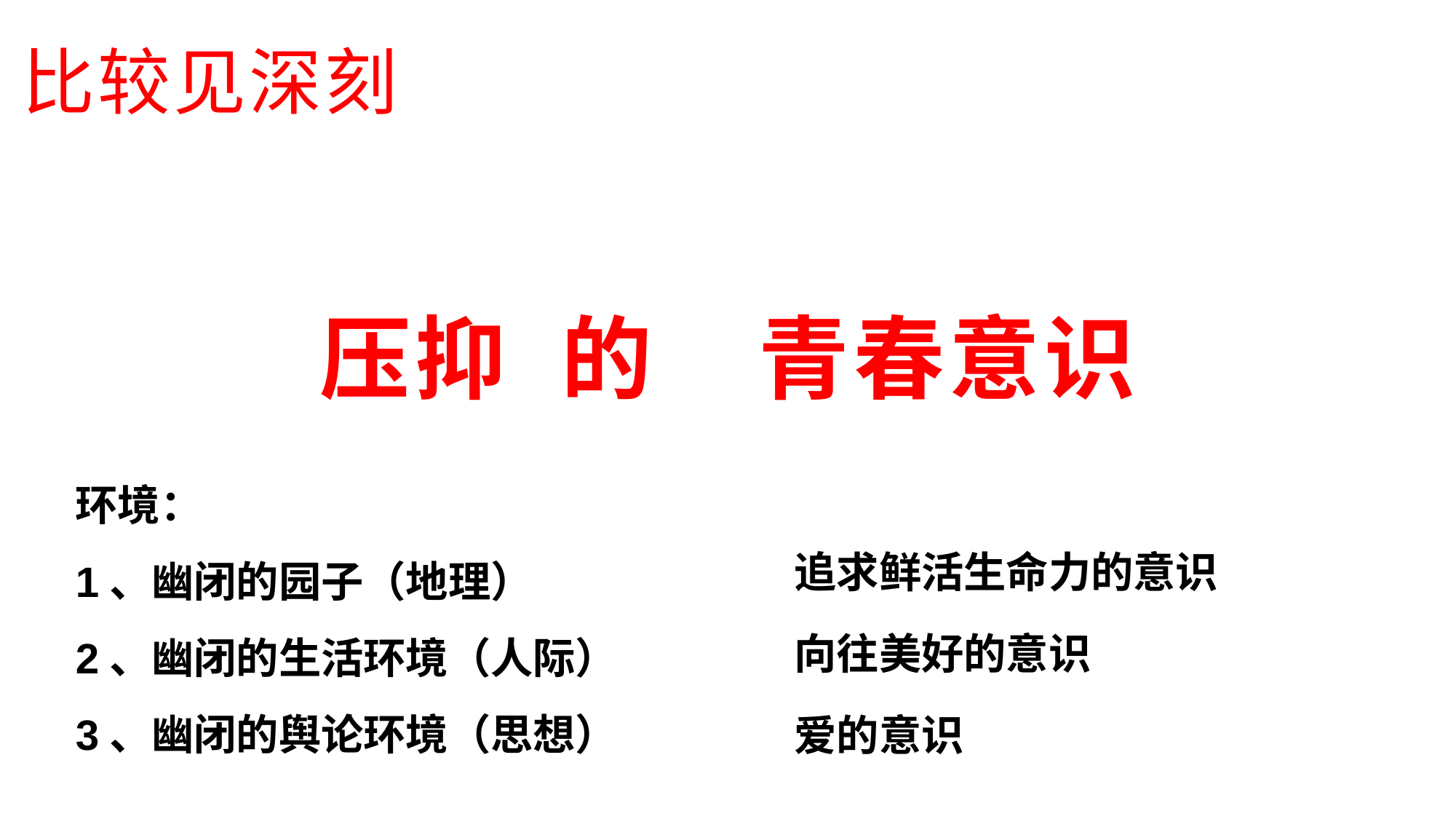

比较见深刻
# 压抑  的    青春意识
环境：
1、幽闭的园子（地理）
2、幽闭的生活环境（人际）
3、幽闭的舆论环境（思想）

追求鲜活生命力的意识
向往美好的意识
爱的意识